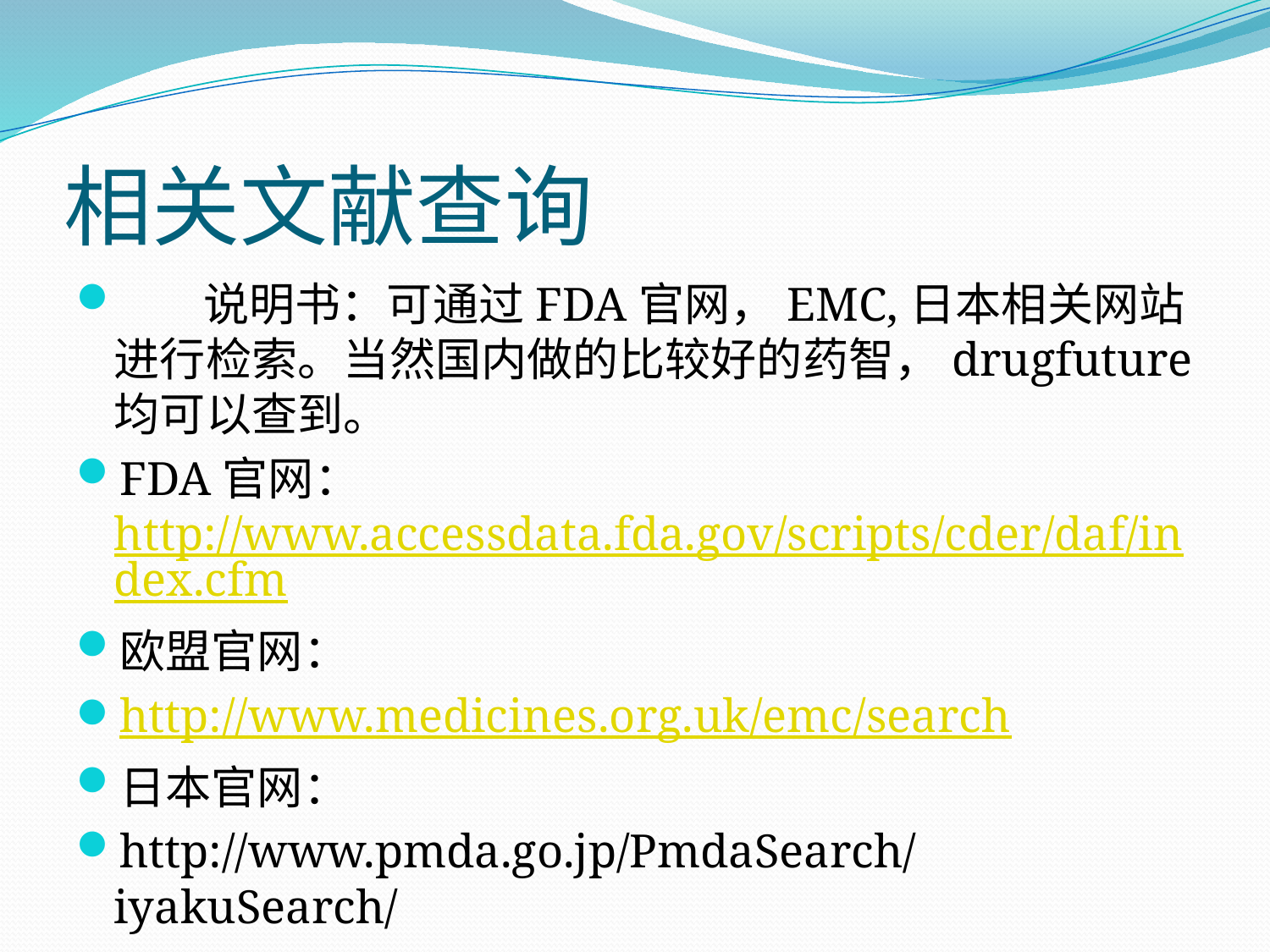

# 相关文献查询
       说明书：可通过FDA官网，EMC,日本相关网站进行检索。当然国内做的比较好的药智，drugfuture均可以查到。
FDA官网： http://www.accessdata.fda.gov/scripts/cder/daf/index.cfm
欧盟官网：
http://www.medicines.org.uk/emc/search
日本官网：
http://www.pmda.go.jp/PmdaSearch/iyakuSearch/